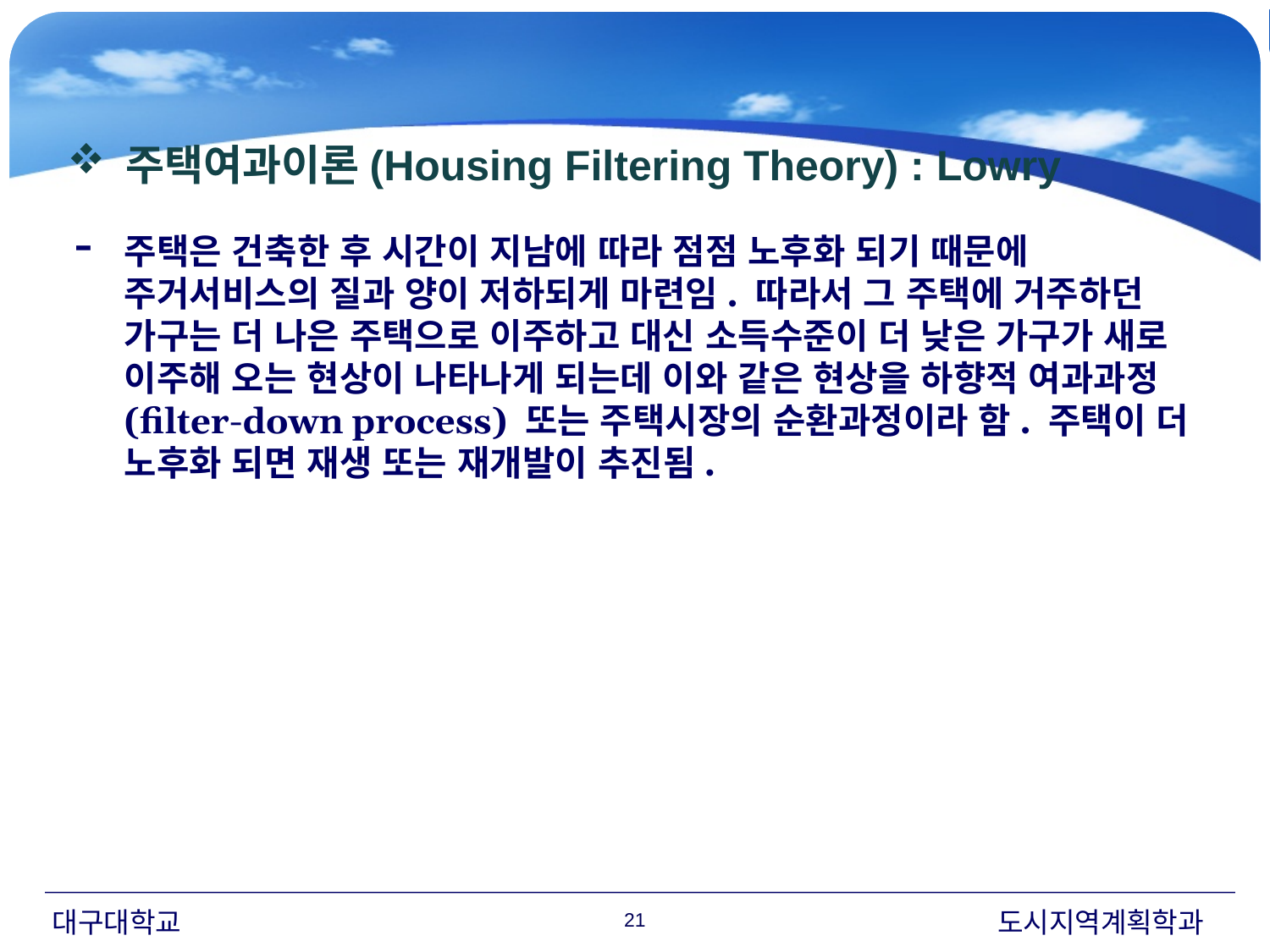

# 주택여과이론(Housing Filtering Theory) : Lowry
주택은 건축한 후 시간이 지남에 따라 점점 노후화 되기 때문에 주거서비스의 질과 양이 저하되게 마련임. 따라서 그 주택에 거주하던 가구는 더 나은 주택으로 이주하고 대신 소득수준이 더 낮은 가구가 새로 이주해 오는 현상이 나타나게 되는데 이와 같은 현상을 하향적 여과과정(filter-down process) 또는 주택시장의 순환과정이라 함. 주택이 더 노후화 되면 재생 또는 재개발이 추진됨.